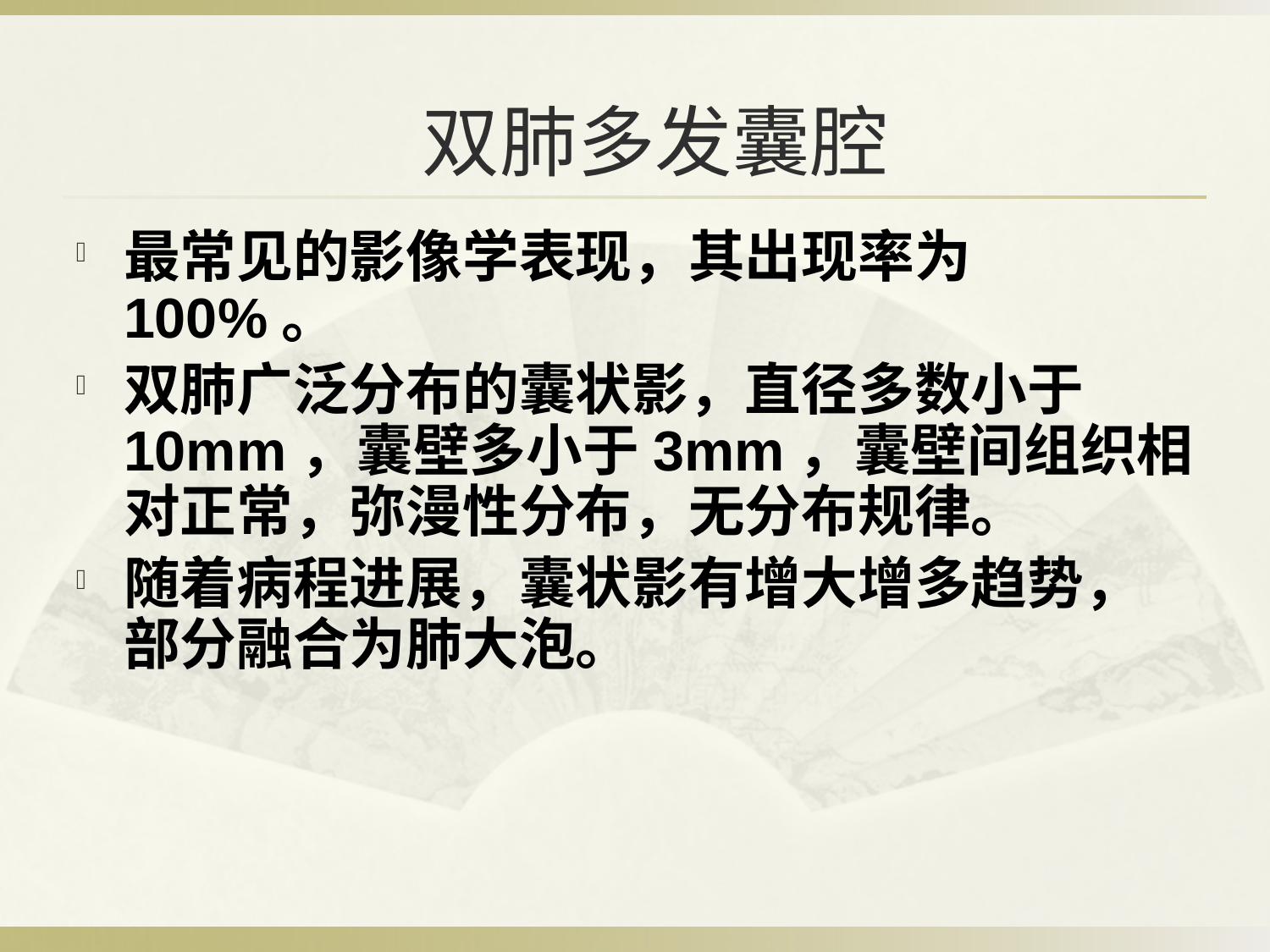

# 双肺多发囊腔
最常见的影像学表现，其出现率为100%。
双肺广泛分布的囊状影，直径多数小于10mm，囊壁多小于3mm，囊壁间组织相对正常，弥漫性分布，无分布规律。
随着病程进展，囊状影有增大增多趋势，部分融合为肺大泡。